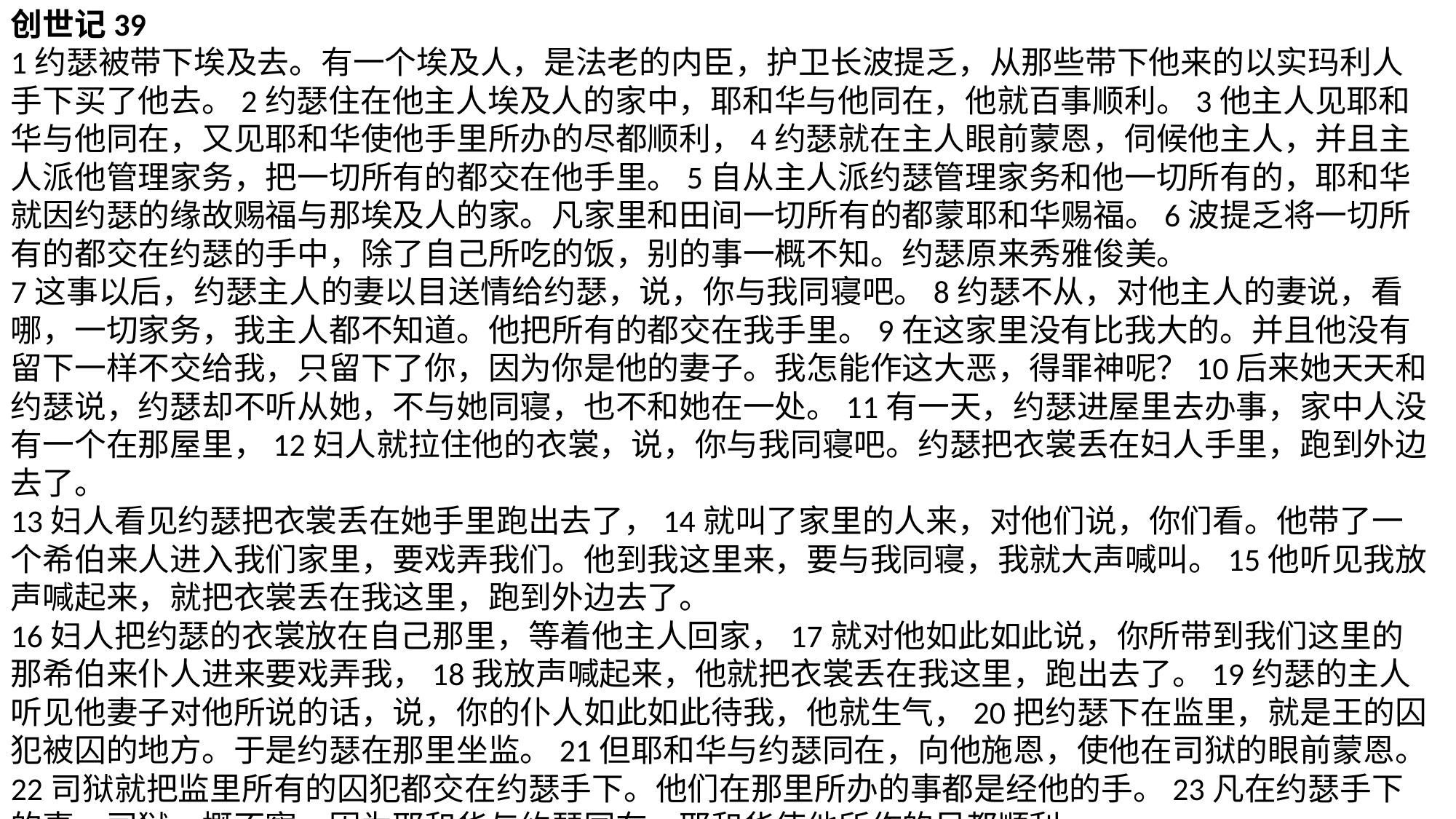

创世记39
1约瑟被带下埃及去。有一个埃及人，是法老的内臣，护卫长波提乏，从那些带下他来的以实玛利人手下买了他去。2约瑟住在他主人埃及人的家中，耶和华与他同在，他就百事顺利。3他主人见耶和华与他同在，又见耶和华使他手里所办的尽都顺利，4约瑟就在主人眼前蒙恩，伺候他主人，并且主人派他管理家务，把一切所有的都交在他手里。5自从主人派约瑟管理家务和他一切所有的，耶和华就因约瑟的缘故赐福与那埃及人的家。凡家里和田间一切所有的都蒙耶和华赐福。6波提乏将一切所有的都交在约瑟的手中，除了自己所吃的饭，别的事一概不知。约瑟原来秀雅俊美。
7这事以后，约瑟主人的妻以目送情给约瑟，说，你与我同寝吧。8约瑟不从，对他主人的妻说，看哪，一切家务，我主人都不知道。他把所有的都交在我手里。9在这家里没有比我大的。并且他没有留下一样不交给我，只留下了你，因为你是他的妻子。我怎能作这大恶，得罪神呢？10后来她天天和约瑟说，约瑟却不听从她，不与她同寝，也不和她在一处。11有一天，约瑟进屋里去办事，家中人没有一个在那屋里，12妇人就拉住他的衣裳，说，你与我同寝吧。约瑟把衣裳丢在妇人手里，跑到外边去了。
13妇人看见约瑟把衣裳丢在她手里跑出去了，14就叫了家里的人来，对他们说，你们看。他带了一个希伯来人进入我们家里，要戏弄我们。他到我这里来，要与我同寝，我就大声喊叫。15他听见我放声喊起来，就把衣裳丢在我这里，跑到外边去了。
16妇人把约瑟的衣裳放在自己那里，等着他主人回家，17就对他如此如此说，你所带到我们这里的那希伯来仆人进来要戏弄我，18我放声喊起来，他就把衣裳丢在我这里，跑出去了。19约瑟的主人听见他妻子对他所说的话，说，你的仆人如此如此待我，他就生气，20把约瑟下在监里，就是王的囚犯被囚的地方。于是约瑟在那里坐监。21但耶和华与约瑟同在，向他施恩，使他在司狱的眼前蒙恩。22司狱就把监里所有的囚犯都交在约瑟手下。他们在那里所办的事都是经他的手。23凡在约瑟手下的事，司狱一概不察，因为耶和华与约瑟同在。耶和华使他所作的尽都顺利。